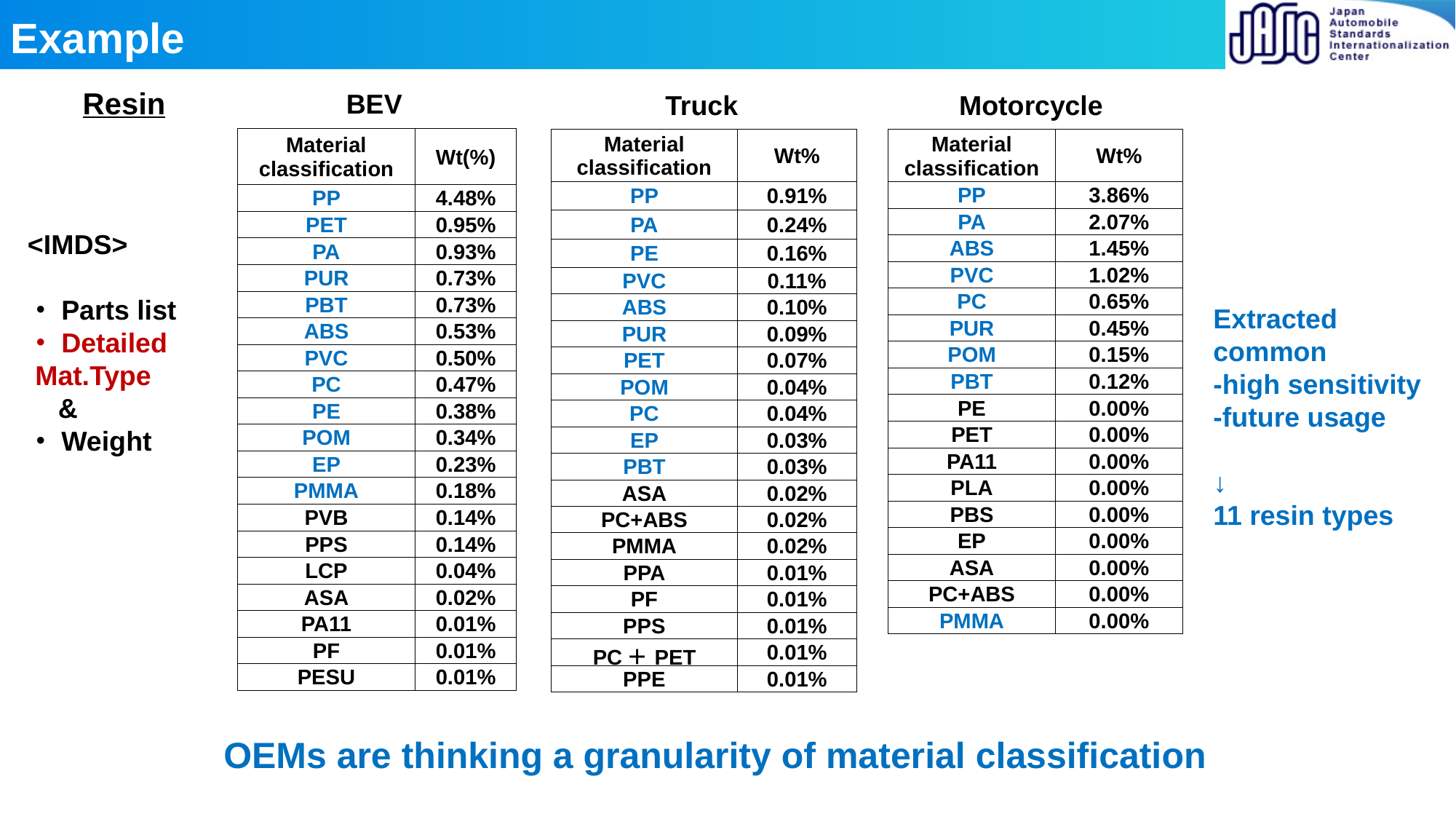

# Example
Resin
BEV
Truck
Motorcycle
| Material classification | Wt(%) |
| --- | --- |
| PP | 4.48% |
| PET | 0.95% |
| PA | 0.93% |
| PUR | 0.73% |
| PBT | 0.73% |
| ABS | 0.53% |
| PVC | 0.50% |
| PC | 0.47% |
| PE | 0.38% |
| POM | 0.34% |
| EP | 0.23% |
| PMMA | 0.18% |
| PVB | 0.14% |
| PPS | 0.14% |
| LCP | 0.04% |
| ASA | 0.02% |
| PA11 | 0.01% |
| PF | 0.01% |
| PESU | 0.01% |
| Material classification | Wt% |
| --- | --- |
| PP | 0.91% |
| PA | 0.24% |
| PE | 0.16% |
| PVC | 0.11% |
| ABS | 0.10% |
| PUR | 0.09% |
| PET | 0.07% |
| POM | 0.04% |
| PC | 0.04% |
| EP | 0.03% |
| PBT | 0.03% |
| ASA | 0.02% |
| PC+ABS | 0.02% |
| PMMA | 0.02% |
| PPA | 0.01% |
| PF | 0.01% |
| PPS | 0.01% |
| PC＋PET | 0.01% |
| PPE | 0.01% |
| Material classification | Wt% |
| --- | --- |
| PP | 3.86% |
| PA | 2.07% |
| ABS | 1.45% |
| PVC | 1.02% |
| PC | 0.65% |
| PUR | 0.45% |
| POM | 0.15% |
| PBT | 0.12% |
| PE | 0.00% |
| PET | 0.00% |
| PA11 | 0.00% |
| PLA | 0.00% |
| PBS | 0.00% |
| EP | 0.00% |
| ASA | 0.00% |
| PC+ABS | 0.00% |
| PMMA | 0.00% |
<IMDS>

・Parts list
・Detailed
 Mat.Type
    &
・Weight
Extracted
common
-high sensitivity
-future usage

↓
11 resin types
OEMs are thinking a granularity of material classification